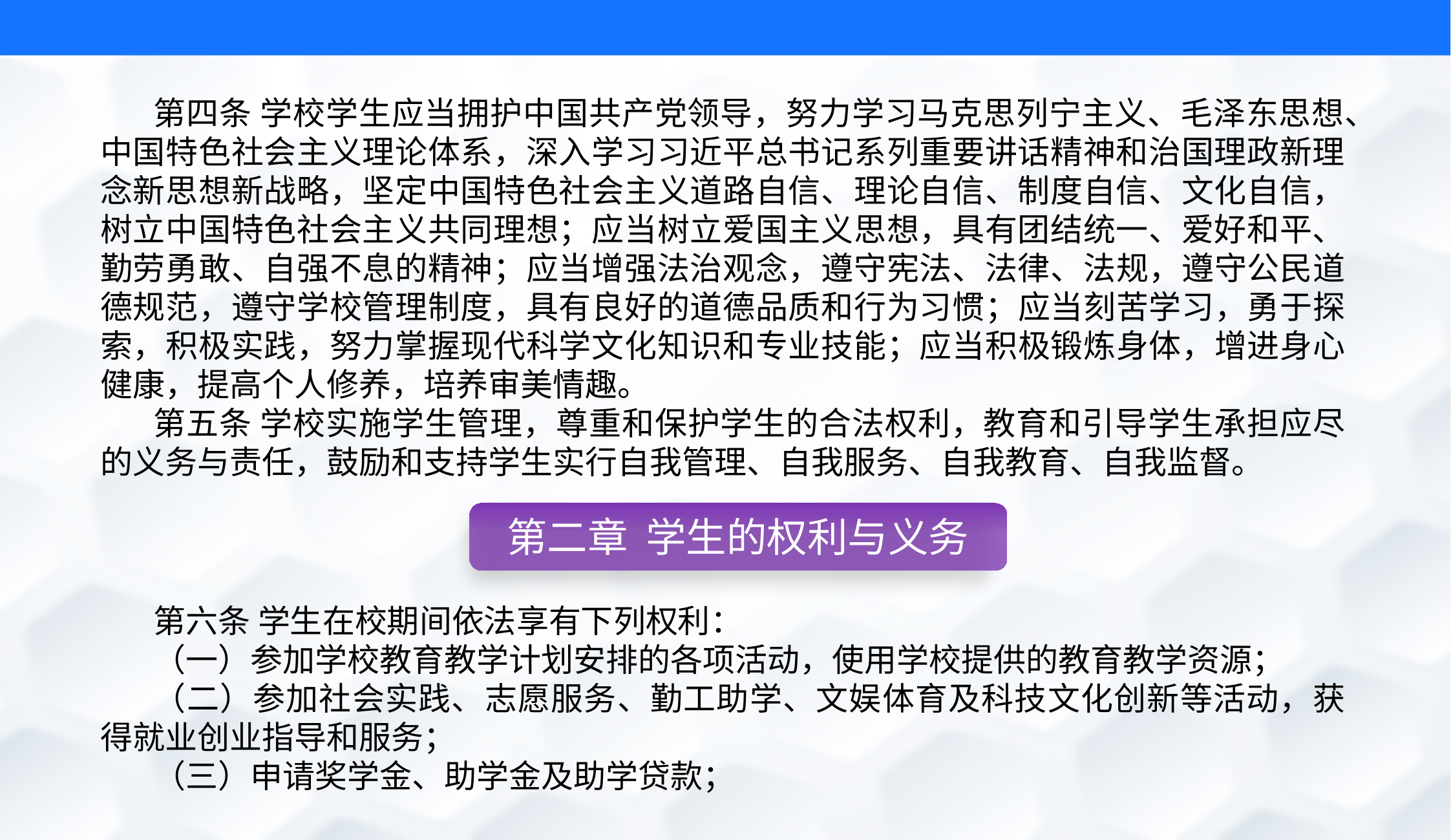

第四条 学校学生应当拥护中国共产党领导，努力学习马克思列宁主义、毛泽东思想、中国特色社会主义理论体系，深入学习习近平总书记系列重要讲话精神和治国理政新理念新思想新战略，坚定中国特色社会主义道路自信、理论自信、制度自信、文化自信，树立中国特色社会主义共同理想；应当树立爱国主义思想，具有团结统一、爱好和平、勤劳勇敢、自强不息的精神；应当增强法治观念，遵守宪法、法律、法规，遵守公民道德规范，遵守学校管理制度，具有良好的道德品质和行为习惯；应当刻苦学习，勇于探索，积极实践，努力掌握现代科学文化知识和专业技能；应当积极锻炼身体，增进身心健康，提高个人修养，培养审美情趣。
第五条 学校实施学生管理，尊重和保护学生的合法权利，教育和引导学生承担应尽的义务与责任，鼓励和支持学生实行自我管理、自我服务、自我教育、自我监督。

第二章  学生的权利与义务
第六条 学生在校期间依法享有下列权利：
（一）参加学校教育教学计划安排的各项活动，使用学校提供的教育教学资源；
（二）参加社会实践、志愿服务、勤工助学、文娱体育及科技文化创新等活动，获得就业创业指导和服务；
（三）申请奖学金、助学金及助学贷款；